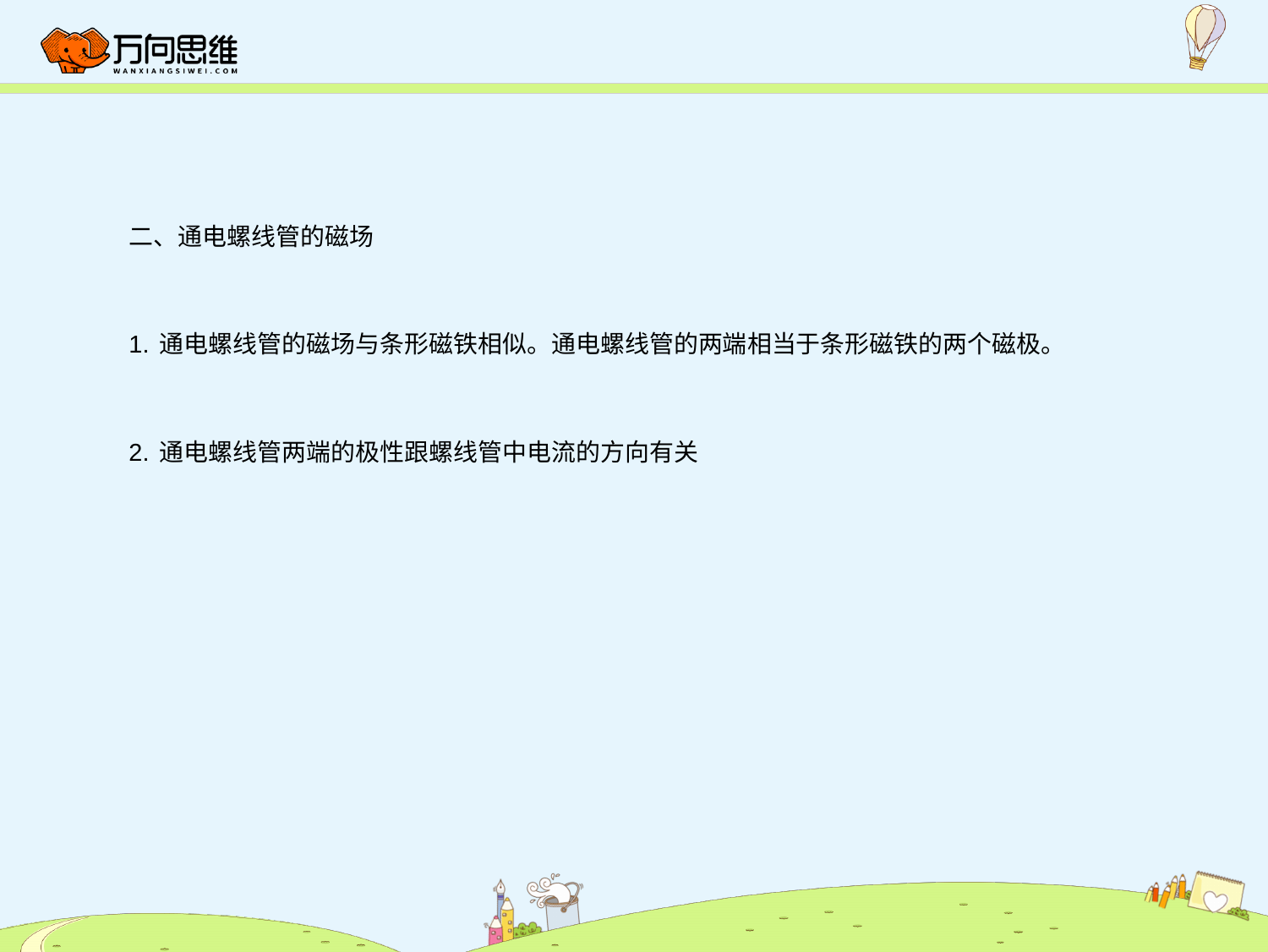

二、通电螺线管的磁场
1.通电螺线管的磁场与条形磁铁相似。通电螺线管的两端相当于条形磁铁的两个磁极。
2.通电螺线管两端的极性跟螺线管中电流的方向有关